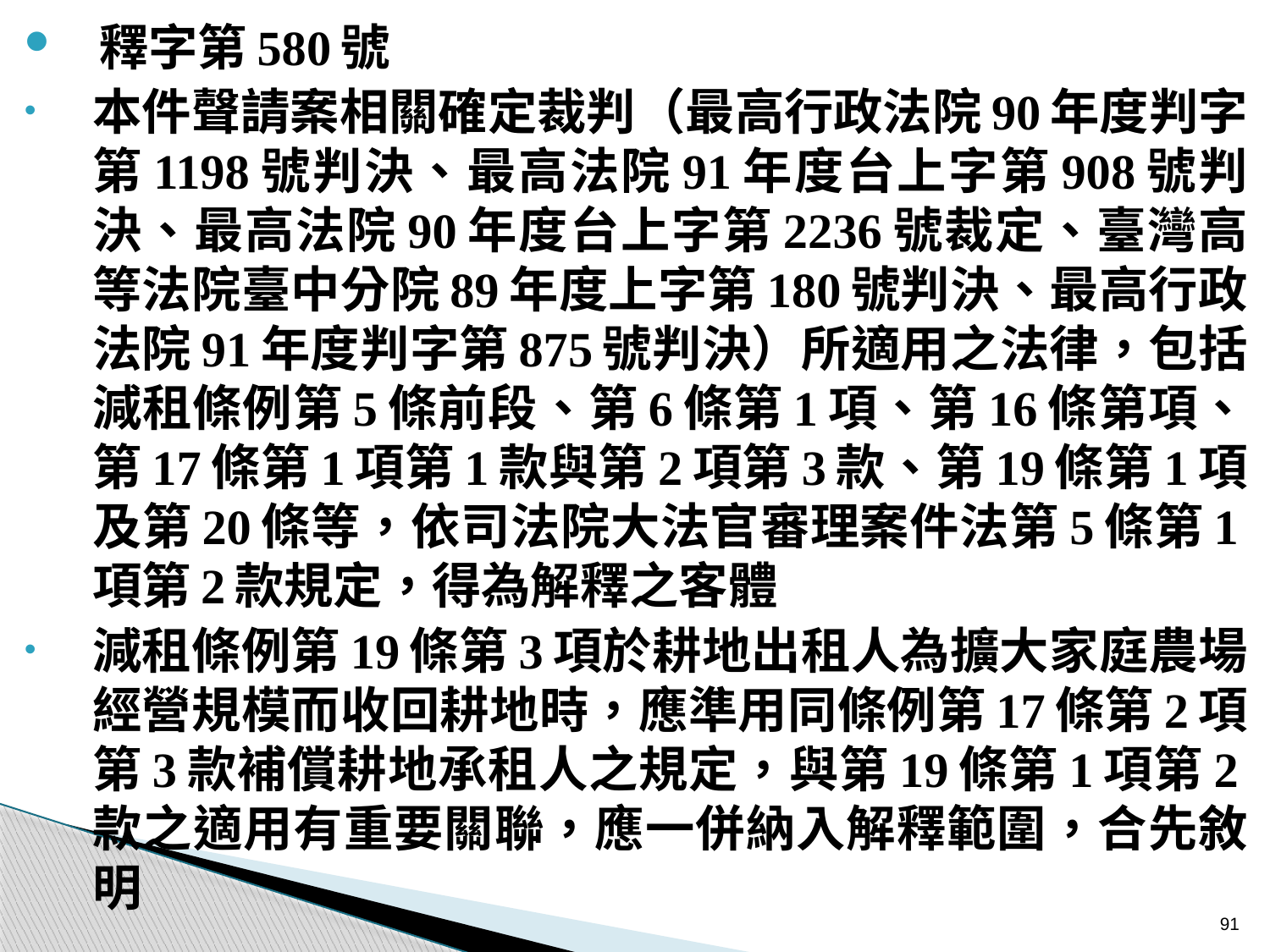

釋字第580號
本件聲請案相關確定裁判（最高行政法院90年度判字第1198號判決、最高法院91年度台上字第908號判決、最高法院90年度台上字第2236號裁定、臺灣高等法院臺中分院89年度上字第180號判決、最高行政法院91年度判字第875號判決）所適用之法律，包括減租條例第5條前段、第6條第1項、第16條第項、第17條第1項第1款與第2項第3款、第19條第1項及第20條等，依司法院大法官審理案件法第5條第1項第2款規定，得為解釋之客體
減租條例第19條第3項於耕地出租人為擴大家庭農場經營規模而收回耕地時，應準用同條例第17條第2項第3款補償耕地承租人之規定，與第19條第1項第2款之適用有重要關聯，應一併納入解釋範圍，合先敘明

91